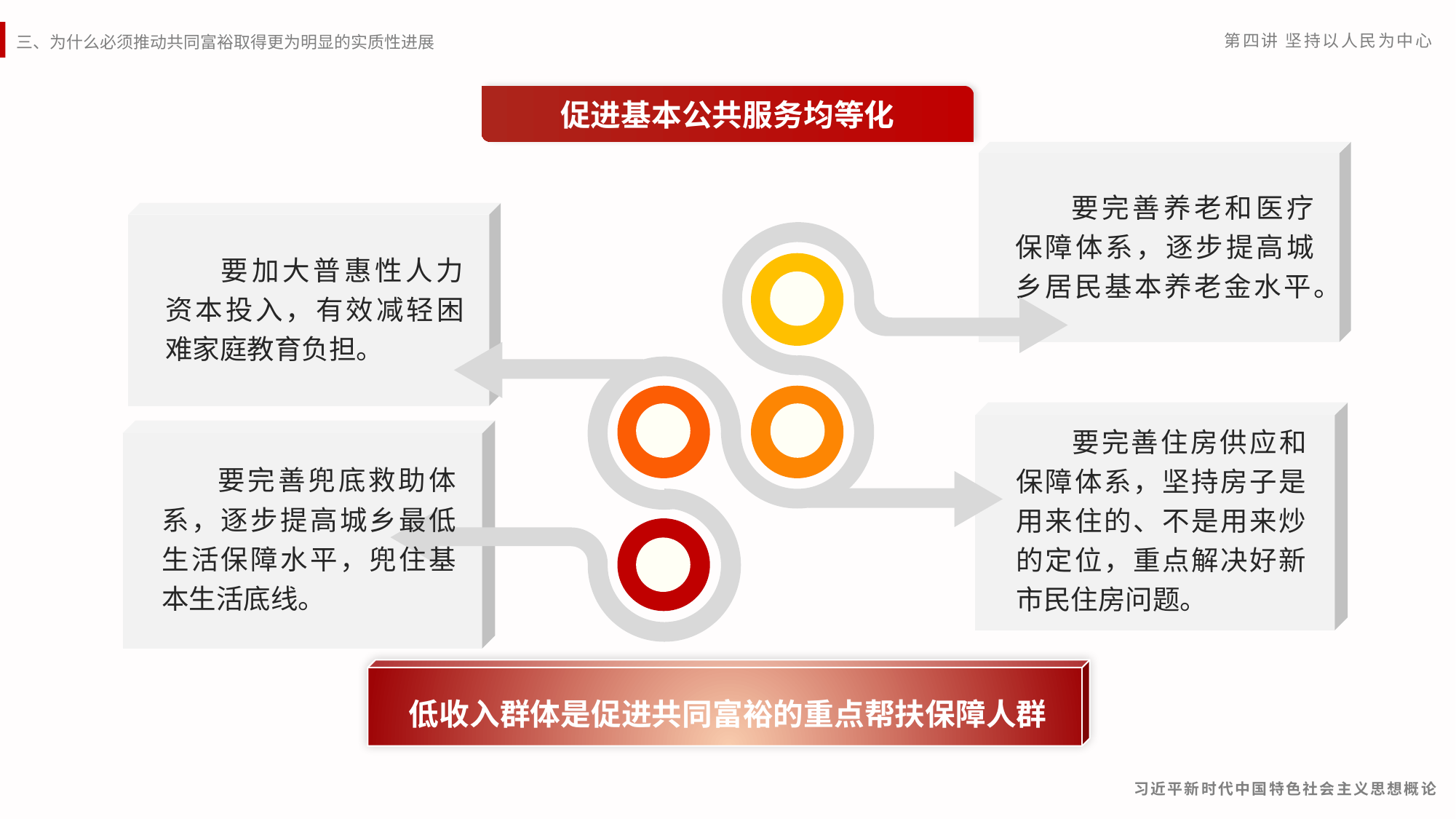

促进基本公共服务均等化

要完善养老和医疗保障体系，逐步提高城乡居民基本养老金水平。

要加大普惠性人力资本投入，有效减轻困难家庭教育负担。

要完善住房供应和保障体系，坚持房子是用来住的、不是用来炒的定位，重点解决好新市民住房问题。

要完善兜底救助体系，逐步提高城乡最低生活保障水平，兜住基本生活底线。

低收入群体是促进共同富裕的重点帮扶保障人群